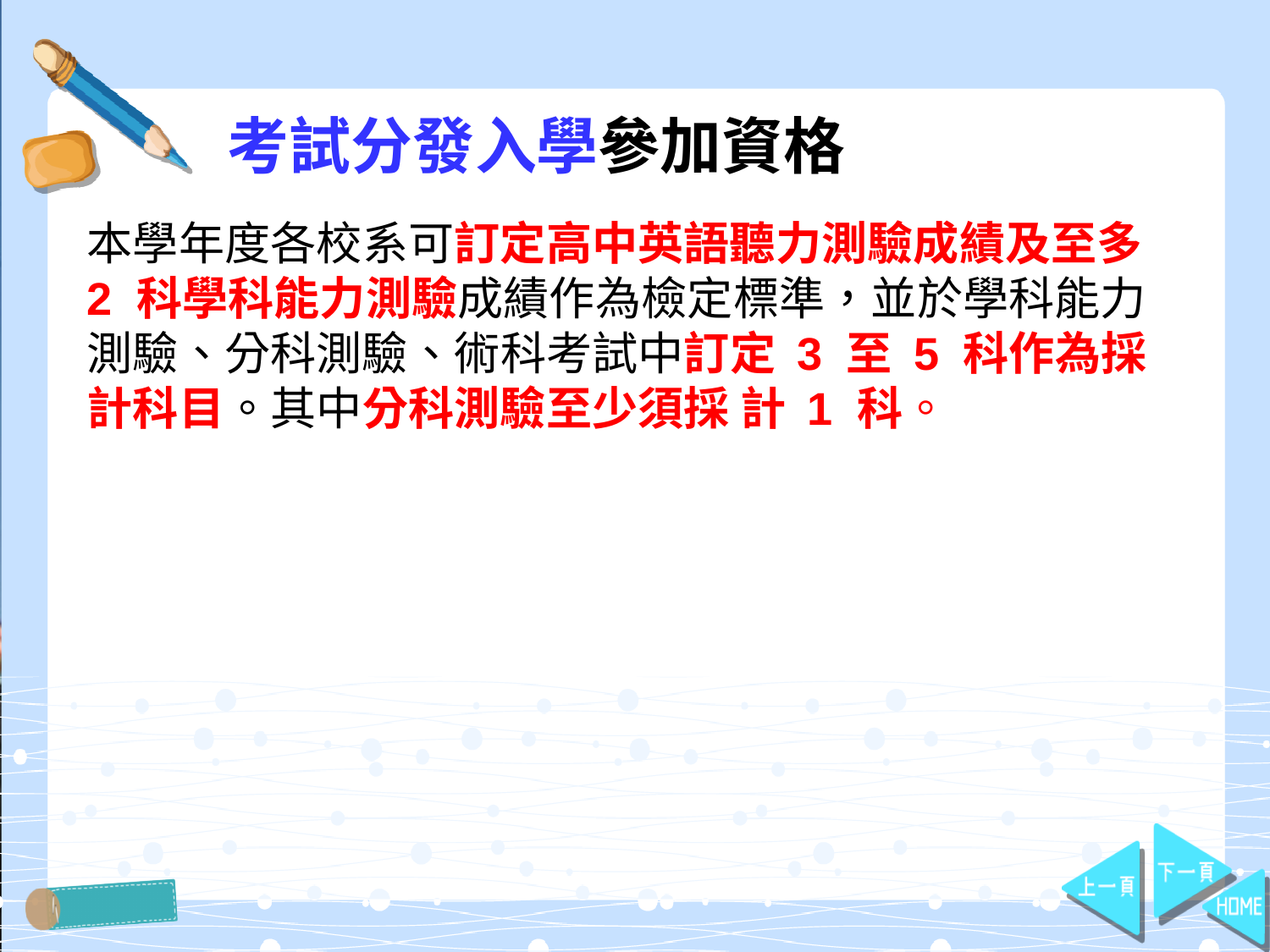

# 考試分發入學參加資格
本學年度各校系可訂定高中英語聽力測驗成績及至多 2 科學科能力測驗成績作為檢定標準，並於學科能力測驗、分科測驗、術科考試中訂定 3 至 5 科作為採計科目。其中分科測驗至少須採 計 1 科。